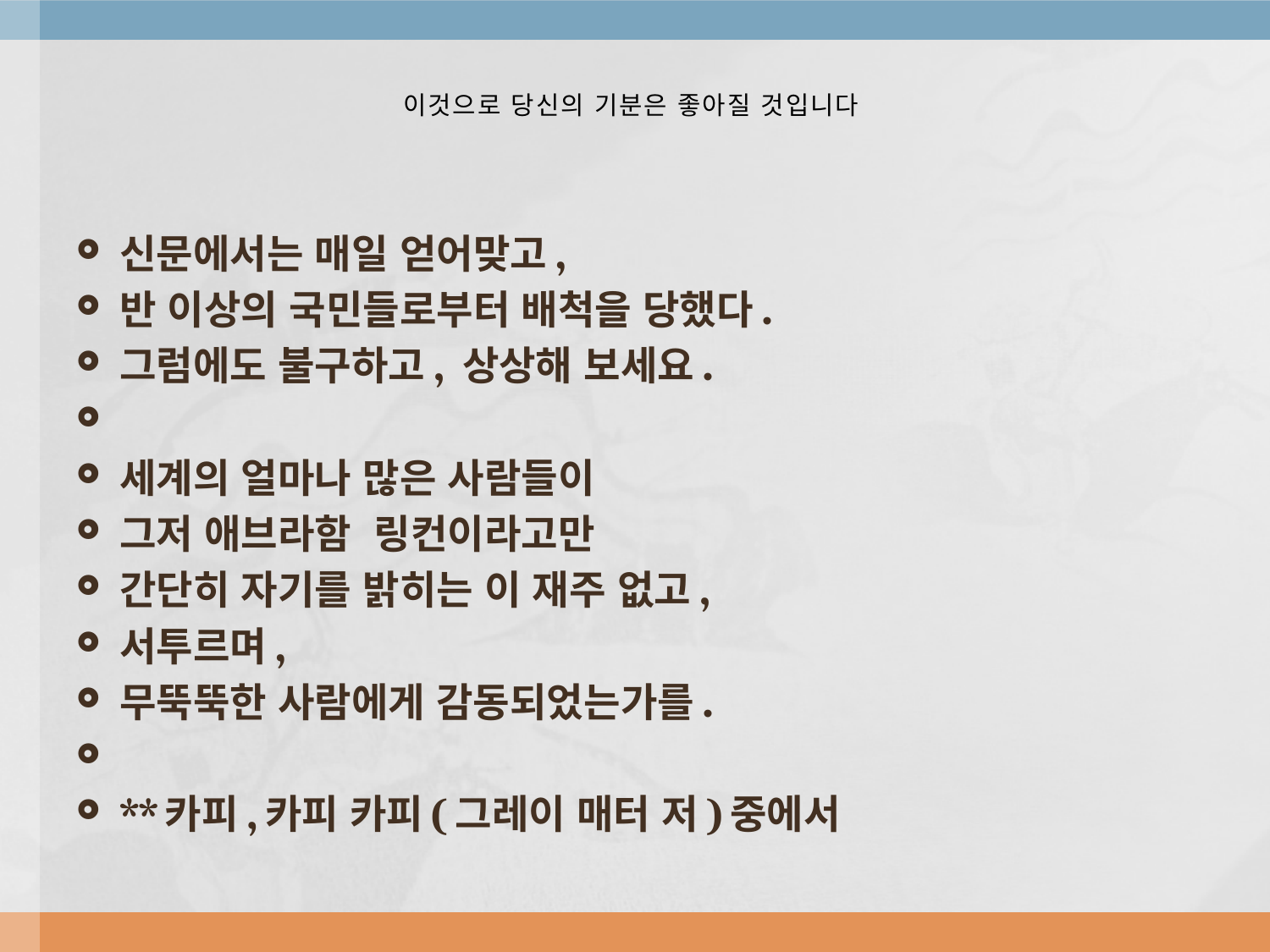

# 이것으로 당신의 기분은 좋아질 것입니다
신문에서는 매일 얻어맞고,
반 이상의 국민들로부터 배척을 당했다.
그럼에도 불구하고, 상상해 보세요.

세계의 얼마나 많은 사람들이
그저 애브라함  링컨이라고만
간단히 자기를 밝히는 이 재주 없고,
서투르며,
무뚝뚝한 사람에게 감동되었는가를.

**카피,카피 카피(그레이 매터 저)중에서